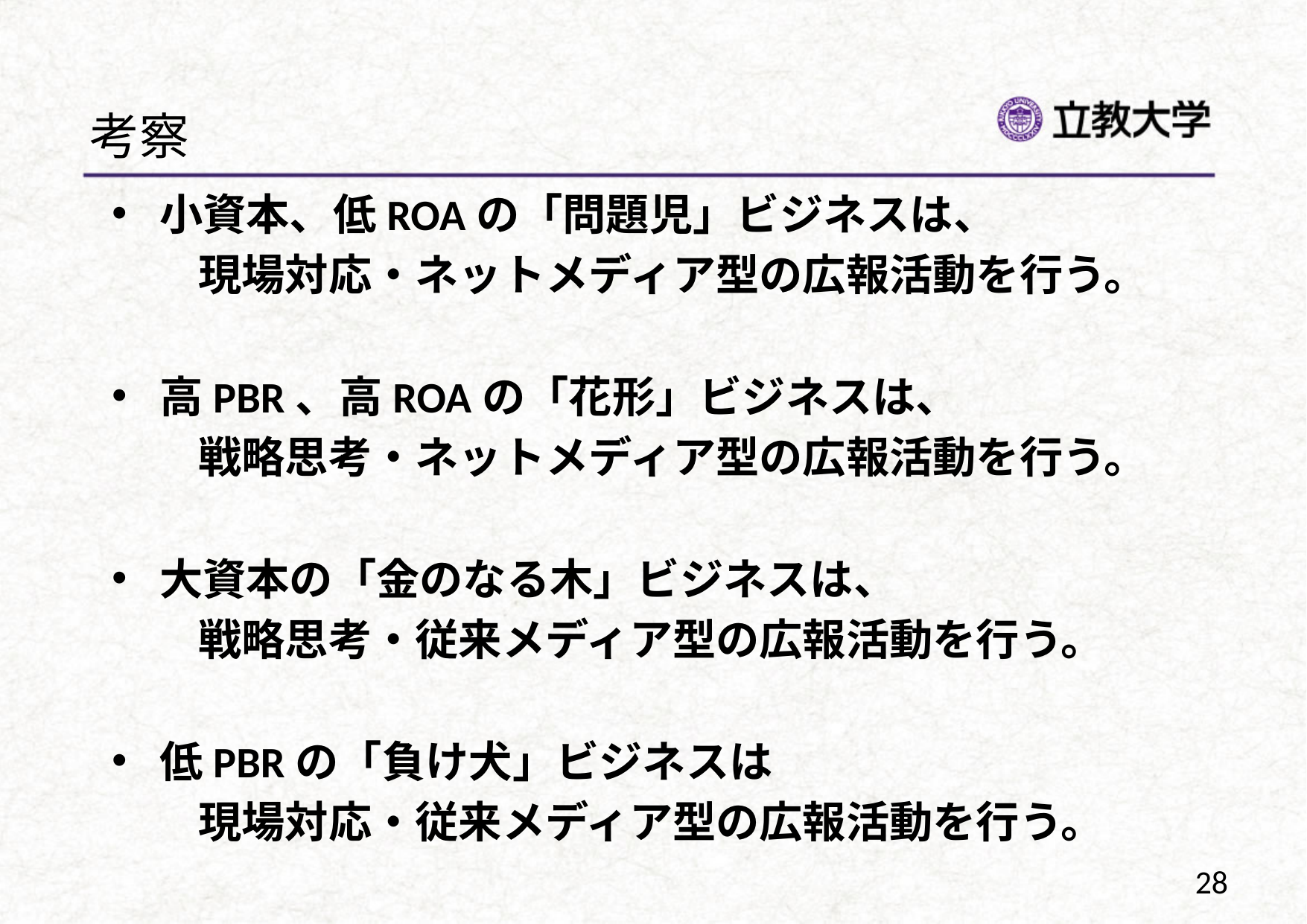

# 考察
小資本、低ROAの「問題児」ビジネスは、
　　現場対応・ネットメディア型の広報活動を行う。

高PBR、高ROAの「花形」ビジネスは、
　　戦略思考・ネットメディア型の広報活動を行う。

大資本の「金のなる木」ビジネスは、
　　戦略思考・従来メディア型の広報活動を行う。

低PBRの「負け犬」ビジネスは
　　現場対応・従来メディア型の広報活動を行う。
28